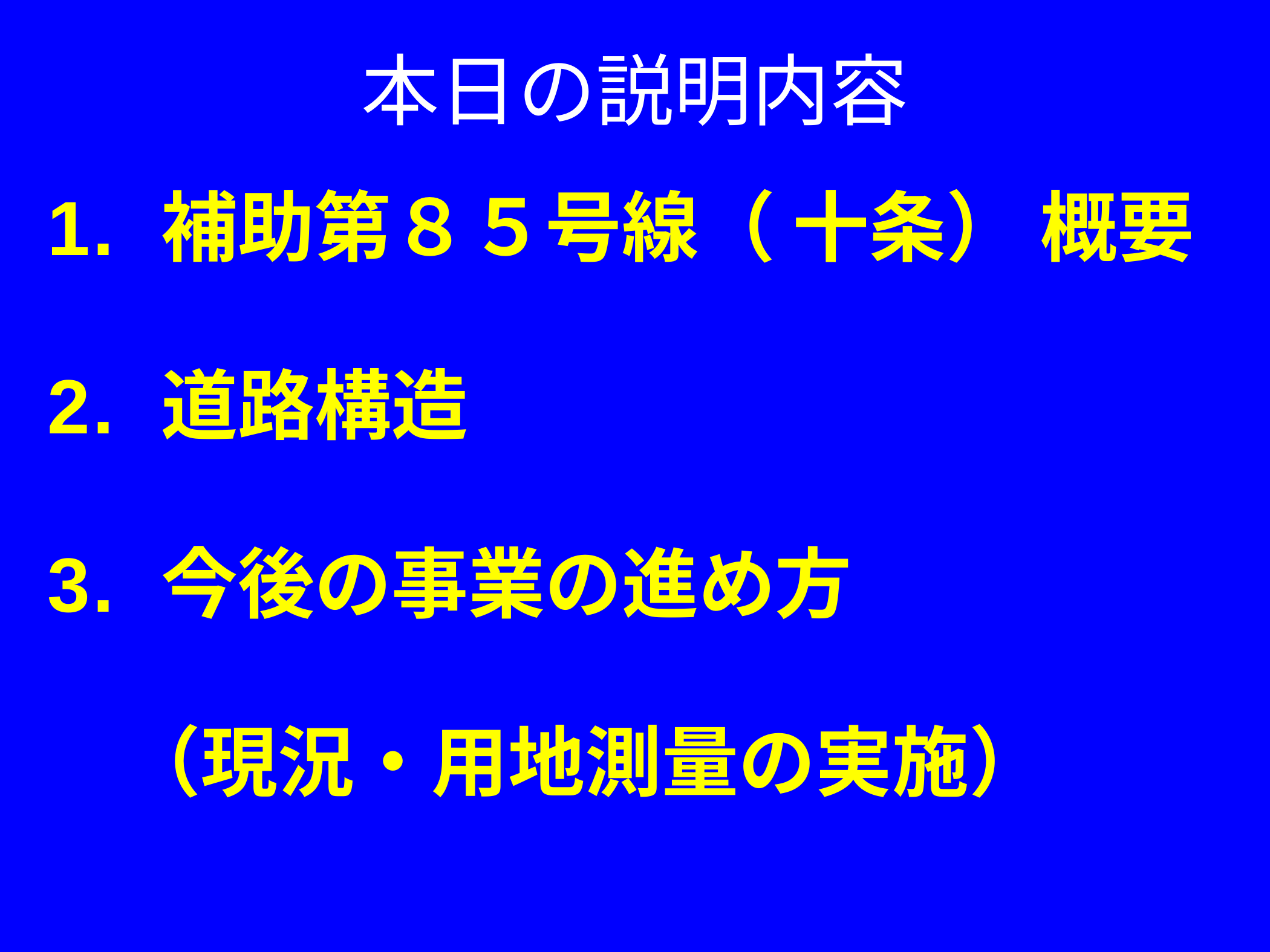

# 本日の説明内容
補助第８５号線（ 十条） 概要

道路構造

今後の事業の進め方

　（現況・用地測量の実施）